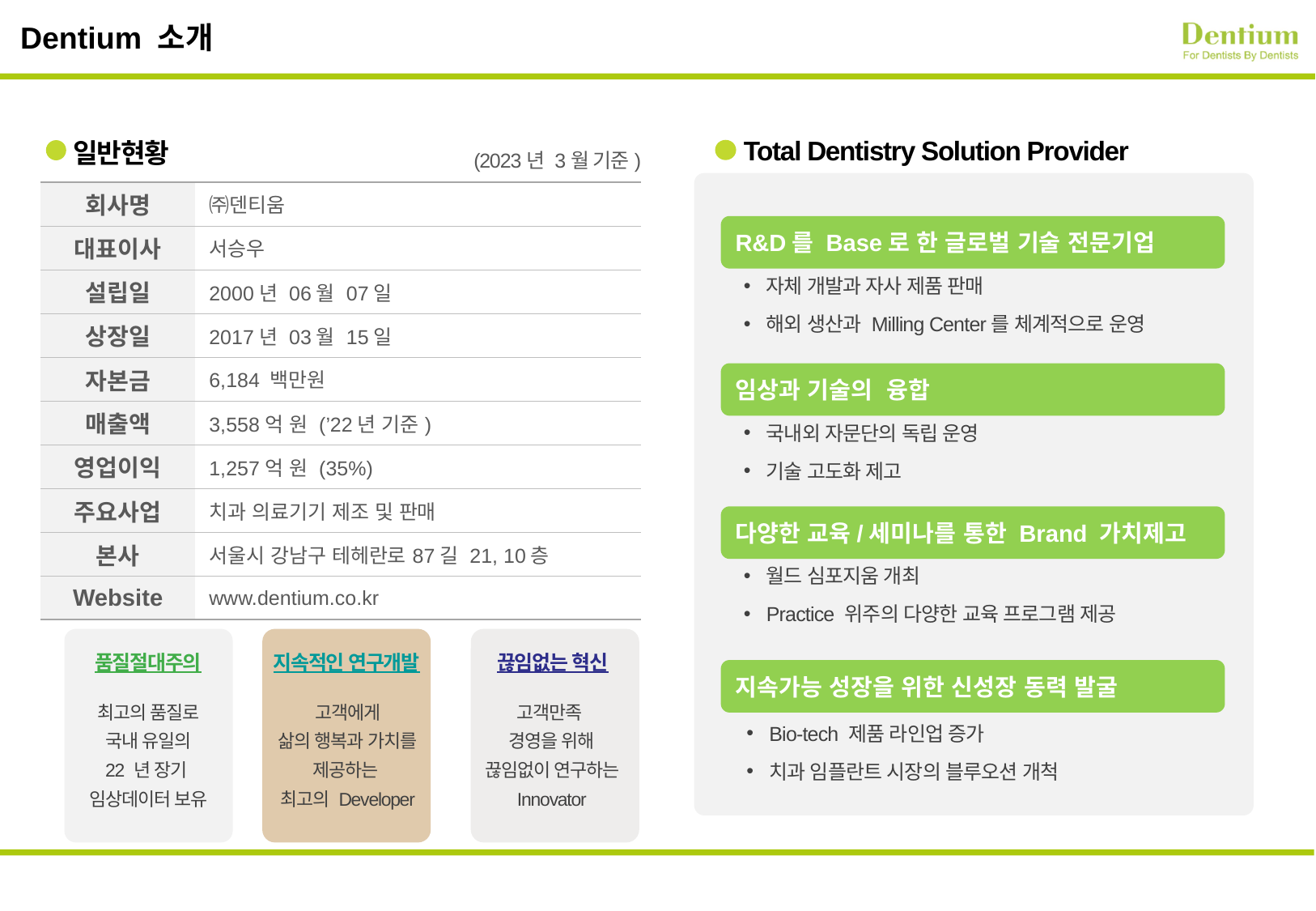

Dentium 소개
Total Dentistry Solution Provider

일반현황

(2023년 3월 기준)

| 회사명 | ㈜덴티움 |
| --- | --- |
| 대표이사 | 서승우 |
| 설립일 | 2000년 06월 07일 |
| 상장일 | 2017년 03월 15일 |
| 자본금 | 6,184 백만원 |
| 매출액 | 3,558억 원 (’22년 기준) |
| 영업이익 | 1,257억 원 (35%) |
| 주요사업 | 치과 의료기기 제조 및 판매 |
| 본사 | 서울시 강남구 테헤란로87길 21, 10층 |
| Website | www.dentium.co.kr |

자체 개발과 자사 제품 판매
해외 생산과 Milling Center를 체계적으로 운영

국내외 자문단의 독립 운영
기술 고도화 제고

월드 심포지움 개최
Practice 위주의 다양한 교육 프로그램 제공
R&D를 Base로 한 글로벌 기술 전문기업
임상과 기술의  융합
다양한 교육/세미나를 통한 Brand 가치제고
지속가능 성장을 위한 신성장 동력 발굴
Bio-tech 제품 라인업 증가
치과 임플란트 시장의 블루오션 개척

품질절대주의
지속적인 연구개발
끊임없는 혁신
최고의 품질로
국내 유일의
22 년 장기
임상데이터 보유
고객에게
삶의 행복과 가치를
제공하는
최고의 Developer
고객만족
경영을 위해
끊임없이 연구하는 Innovator